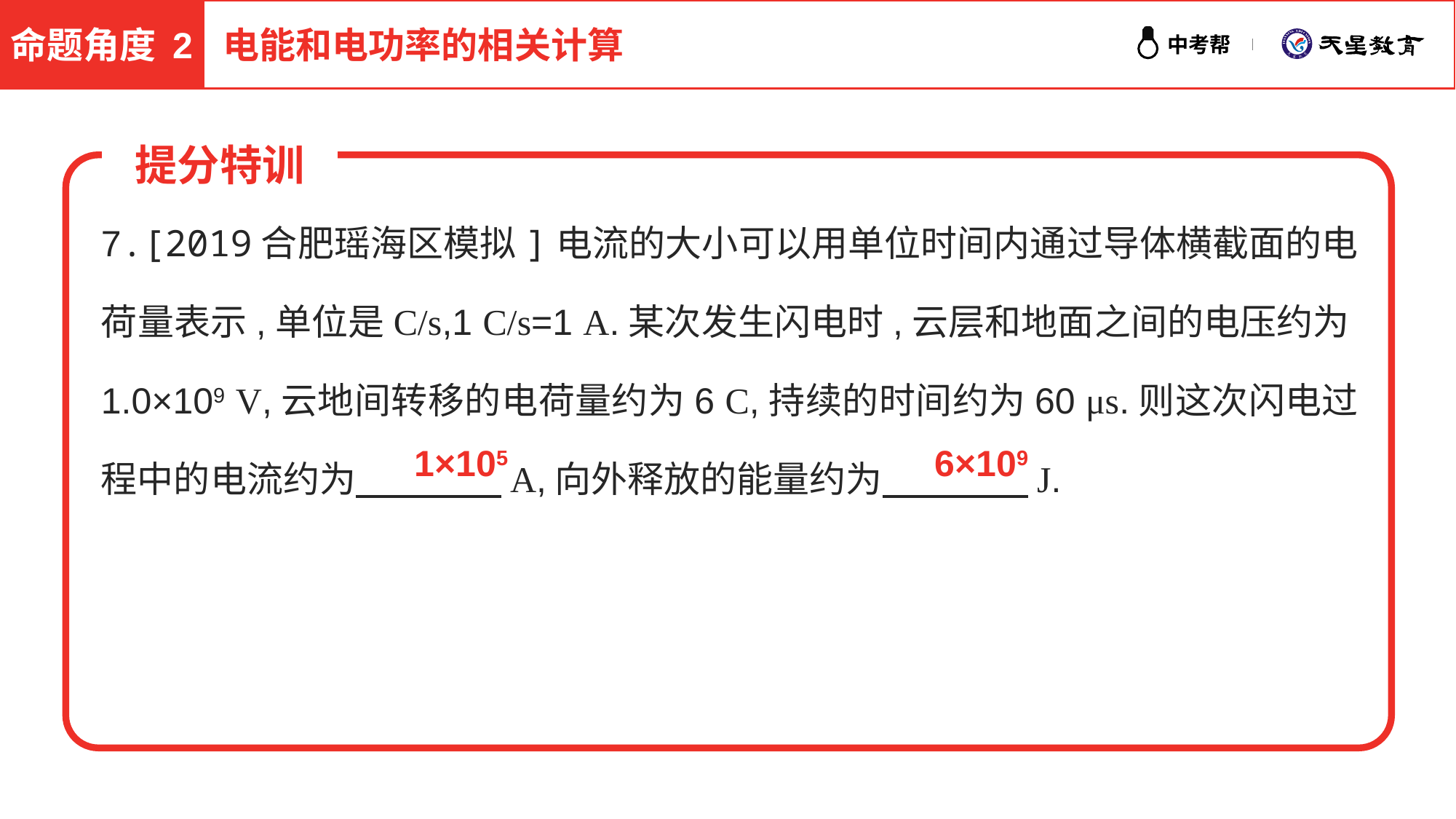

命题角度 2
电能和电功率的相关计算
提分特训

7.[2019合肥瑶海区模拟]电流的大小可以用单位时间内通过导体横截面的电荷量表示,单位是C/s,1 C/s=1 A.某次发生闪电时,云层和地面之间的电压约为1.0×109 V,云地间转移的电荷量约为6 C,持续的时间约为60 μs.则这次闪电过程中的电流约为　　　　A,向外释放的能量约为　　　　J.
1×105
6×109